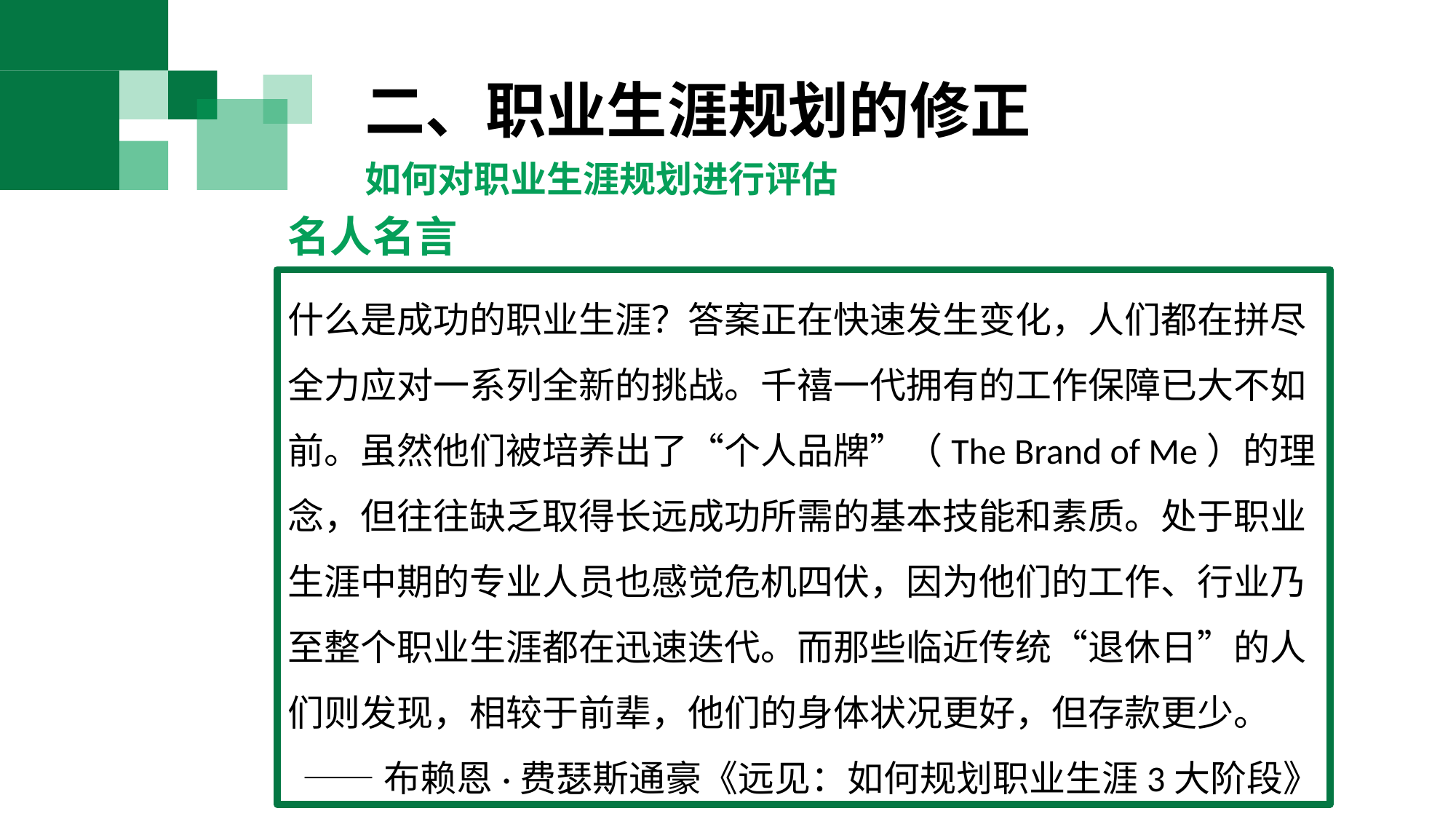

二、职业生涯规划的修正
如何对职业生涯规划进行评估
名人名言
什么是成功的职业生涯？答案正在快速发生变化，人们都在拼尽全力应对一系列全新的挑战。千禧一代拥有的工作保障已大不如前。虽然他们被培养出了“个人品牌”（The Brand of Me）的理念，但往往缺乏取得长远成功所需的基本技能和素质。处于职业生涯中期的专业人员也感觉危机四伏，因为他们的工作、行业乃至整个职业生涯都在迅速迭代。而那些临近传统“退休日”的人们则发现，相较于前辈，他们的身体状况更好，但存款更少。
——布赖恩·费瑟斯通豪《远见：如何规划职业生涯3大阶段》